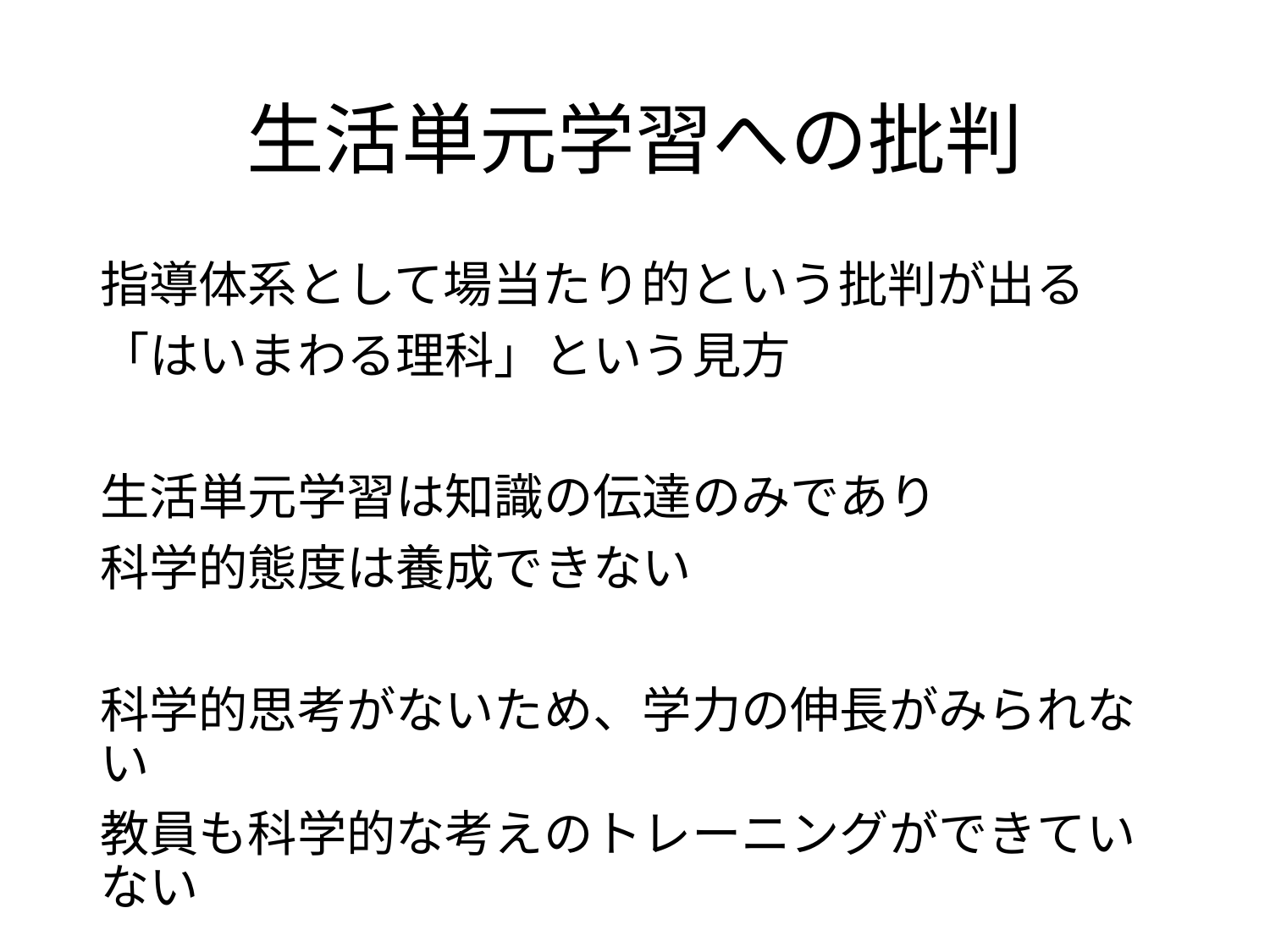

# 生活単元学習への批判
指導体系として場当たり的という批判が出る
「はいまわる理科」という見方

生活単元学習は知識の伝達のみであり
科学的態度は養成できない

科学的思考がないため、学力の伸長がみられない
教員も科学的な考えのトレーニングができていない